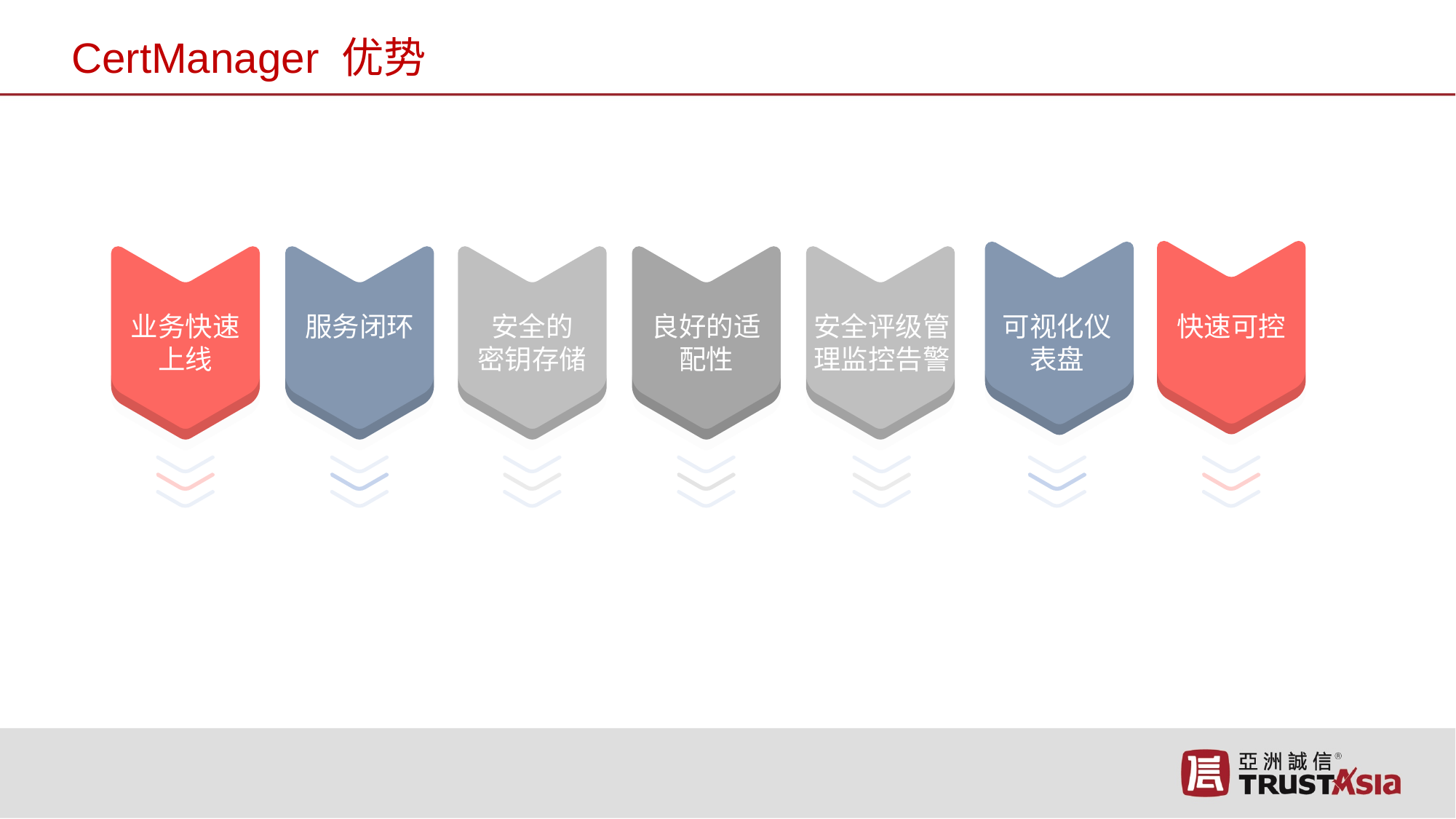

CertManager 优势

业务快速
上线
服务闭环
安全的
密钥存储
良好的适
配性
安全评级管
理监控告警
可视化仪
表盘
快速可控